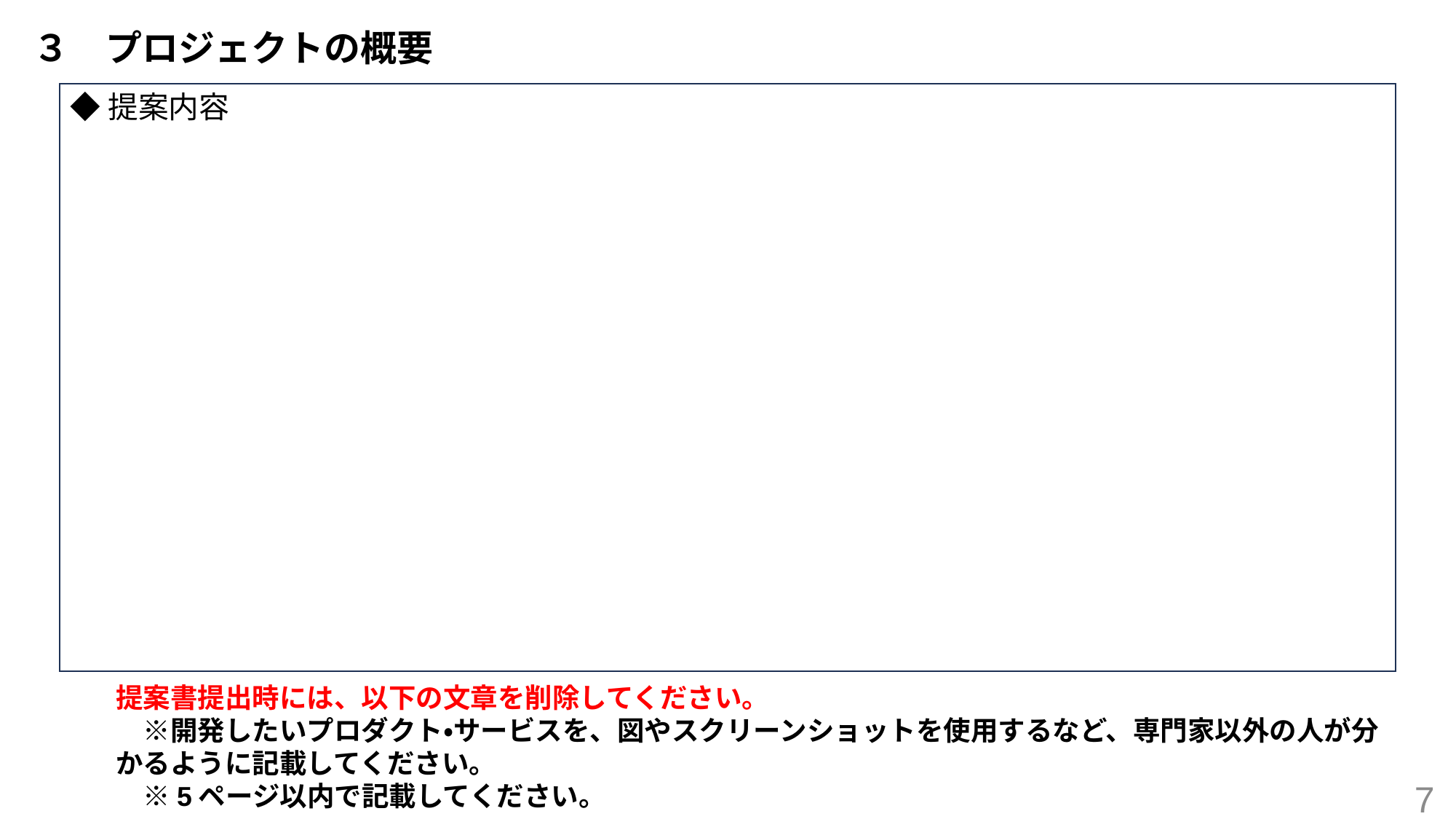

# ３　プロジェクトの概要
◆提案内容

提案書提出時には、以下の文章を削除してください。
　※開発したいプロダクト・サービスを、図やスクリーンショットを使用するなど、専門家以外の人が分かるように記載してください。
　※5ページ以内で記載してください。
7